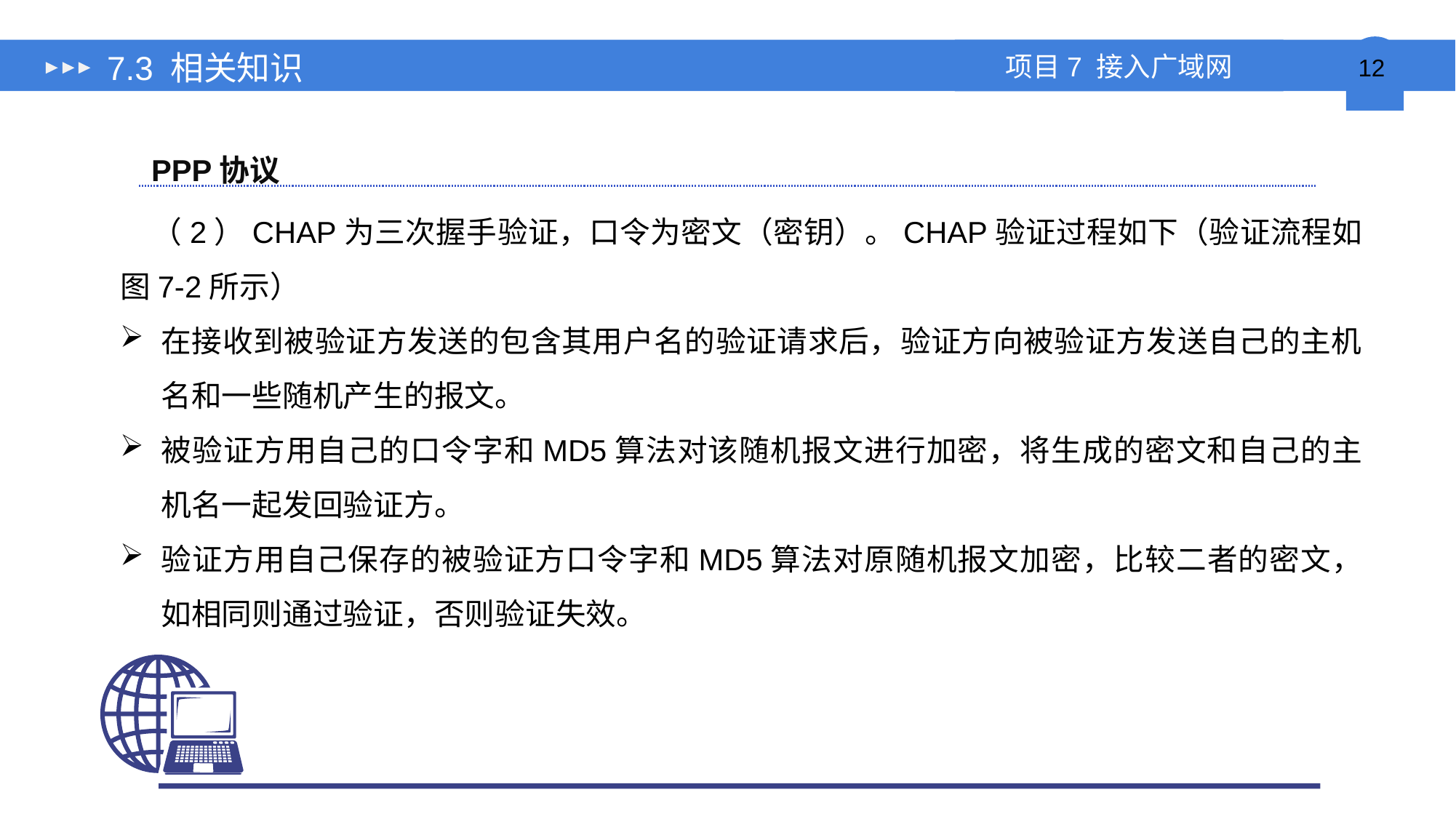

# 7.3 相关知识
PPP协议

（2）CHAP为三次握手验证，口令为密文（密钥）。CHAP验证过程如下（验证流程如图7-2所示）
在接收到被验证方发送的包含其用户名的验证请求后，验证方向被验证方发送自己的主机名和一些随机产生的报文。
被验证方用自己的口令字和MD5算法对该随机报文进行加密，将生成的密文和自己的主机名一起发回验证方。
验证方用自己保存的被验证方口令字和MD5算法对原随机报文加密，比较二者的密文，如相同则通过验证，否则验证失效。